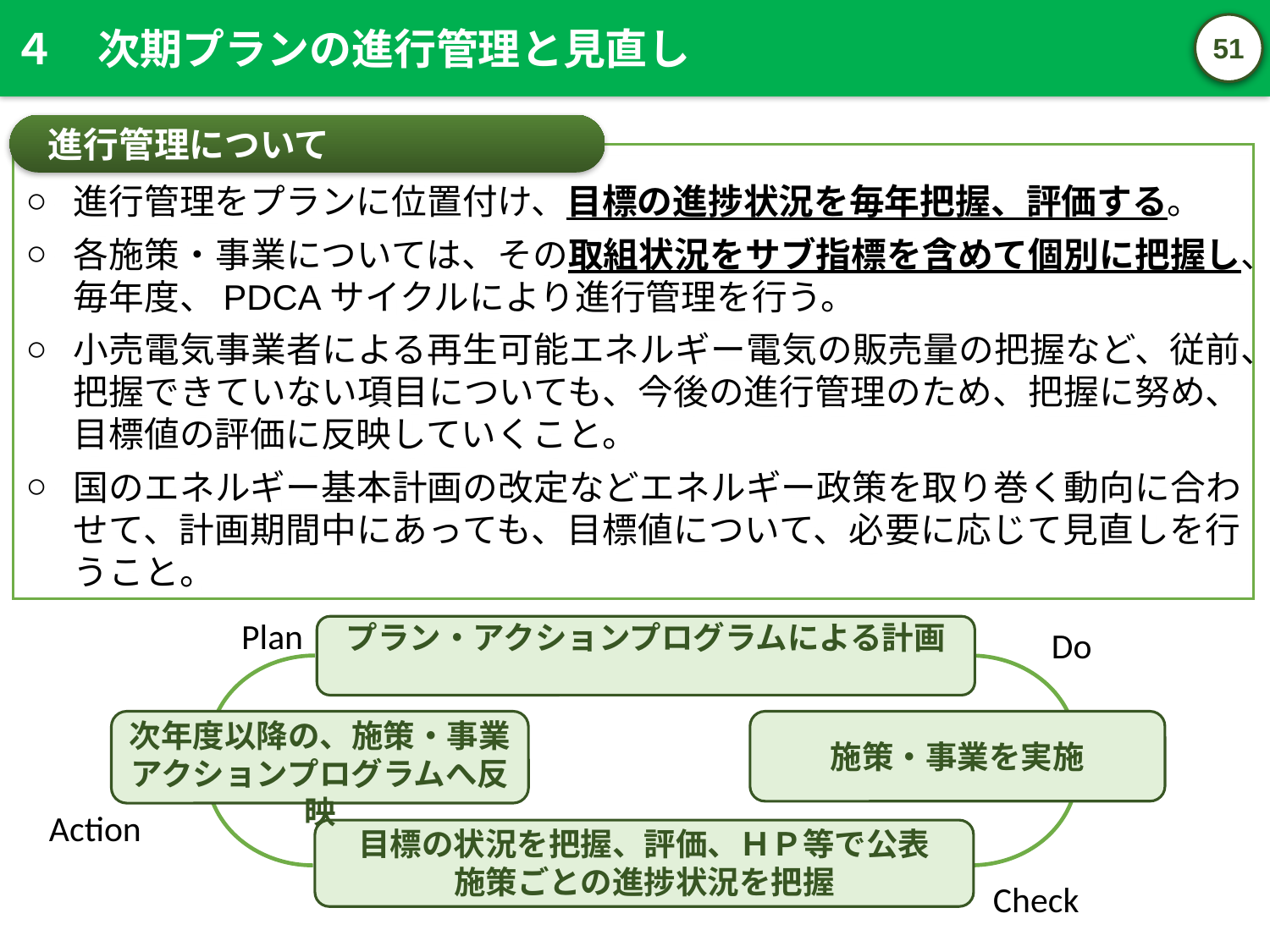

４　次期プランの進行管理と見直し
51
進行管理について
進行管理をプランに位置付け、目標の進捗状況を毎年把握、評価する。
各施策・事業については、その取組状況をサブ指標を含めて個別に把握し、毎年度、PDCAサイクルにより進行管理を行う。
小売電気事業者による再生可能エネルギー電気の販売量の把握など、従前、把握できていない項目についても、今後の進行管理のため、把握に努め、目標値の評価に反映していくこと。
国のエネルギー基本計画の改定などエネルギー政策を取り巻く動向に合わせて、計画期間中にあっても、目標値について、必要に応じて見直しを行うこと。
Plan
プラン・アクションプログラムによる計画
Do

次年度以降の、施策・事業
アクションプログラムへ反映
施策・事業を実施
Action
目標の状況を把握、評価、ＨＰ等で公表
施策ごとの進捗状況を把握
Check